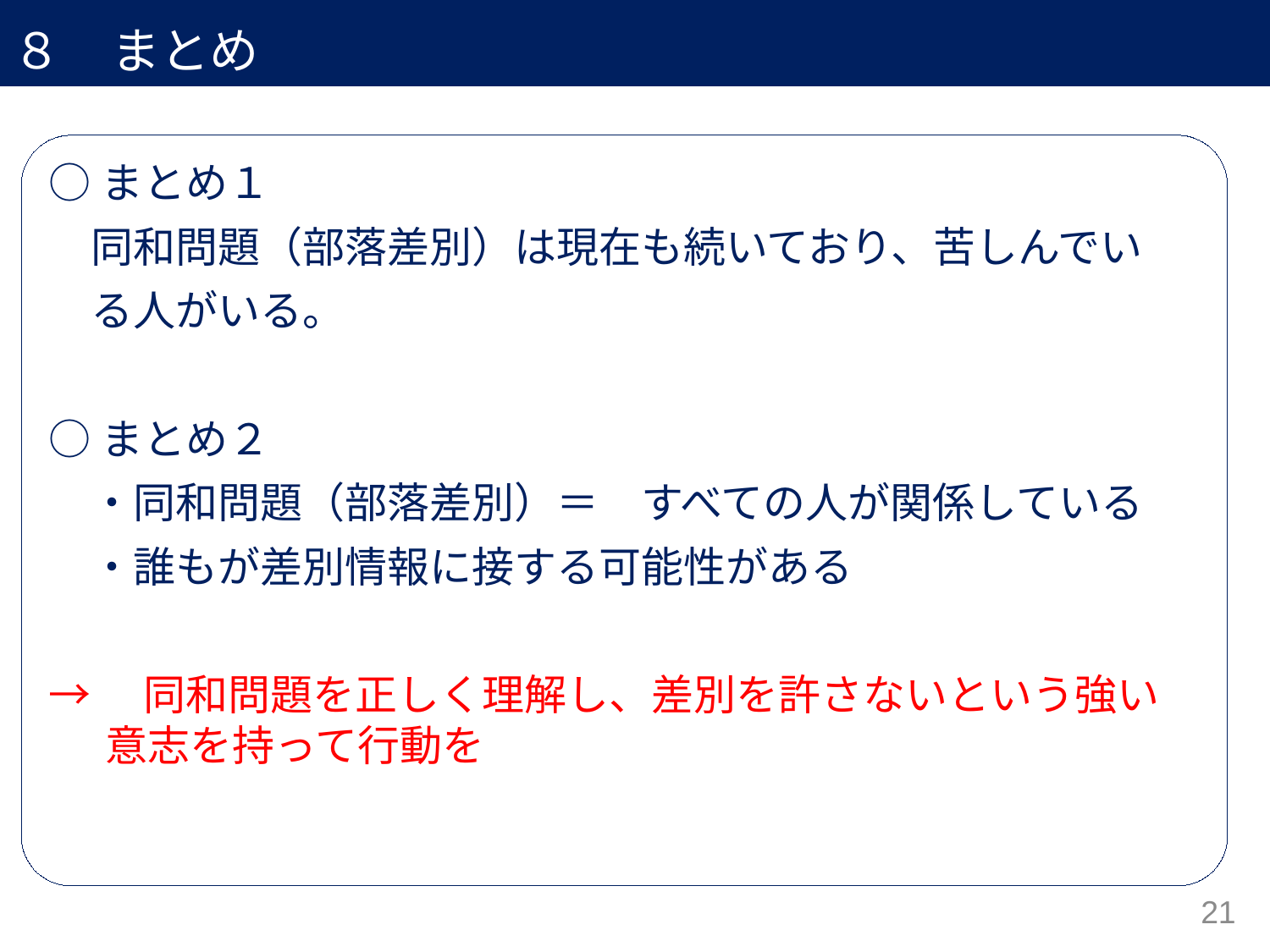

８　まとめ
○まとめ１
　同和問題（部落差別）は現在も続いており、苦しんでい
　る人がいる。

○まとめ２
　・同和問題（部落差別）＝　すべての人が関係している
　・誰もが差別情報に接する可能性がある

→　同和問題を正しく理解し、差別を許さないという強い
      意志を持って行動を

21